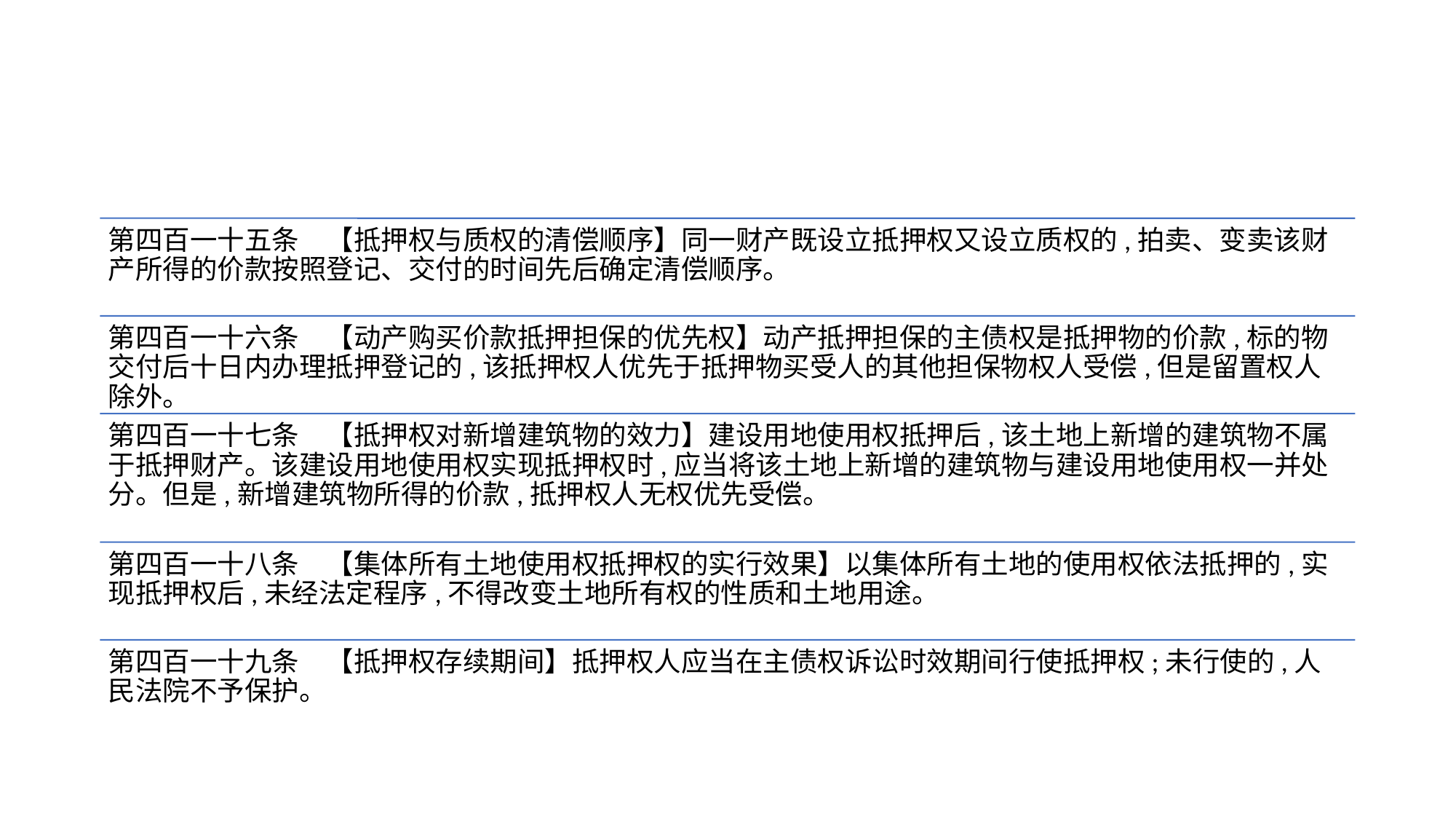

第四百一十五条　【抵押权与质权的清偿顺序】同一财产既设立抵押权又设立质权的,拍卖、变卖该财产所得的价款按照登记、交付的时间先后确定清偿顺序。
第四百一十六条　【动产购买价款抵押担保的优先权】动产抵押担保的主债权是抵押物的价款,标的物交付后十日内办理抵押登记的,该抵押权人优先于抵押物买受人的其他担保物权人受偿,但是留置权人除外。
第四百一十七条　【抵押权对新增建筑物的效力】建设用地使用权抵押后,该土地上新增的建筑物不属于抵押财产。该建设用地使用权实现抵押权时,应当将该土地上新增的建筑物与建设用地使用权一并处分。但是,新增建筑物所得的价款,抵押权人无权优先受偿。
第四百一十八条　【集体所有土地使用权抵押权的实行效果】以集体所有土地的使用权依法抵押的,实现抵押权后,未经法定程序,不得改变土地所有权的性质和土地用途。
第四百一十九条　【抵押权存续期间】抵押权人应当在主债权诉讼时效期间行使抵押权;未行使的,人民法院不予保护。